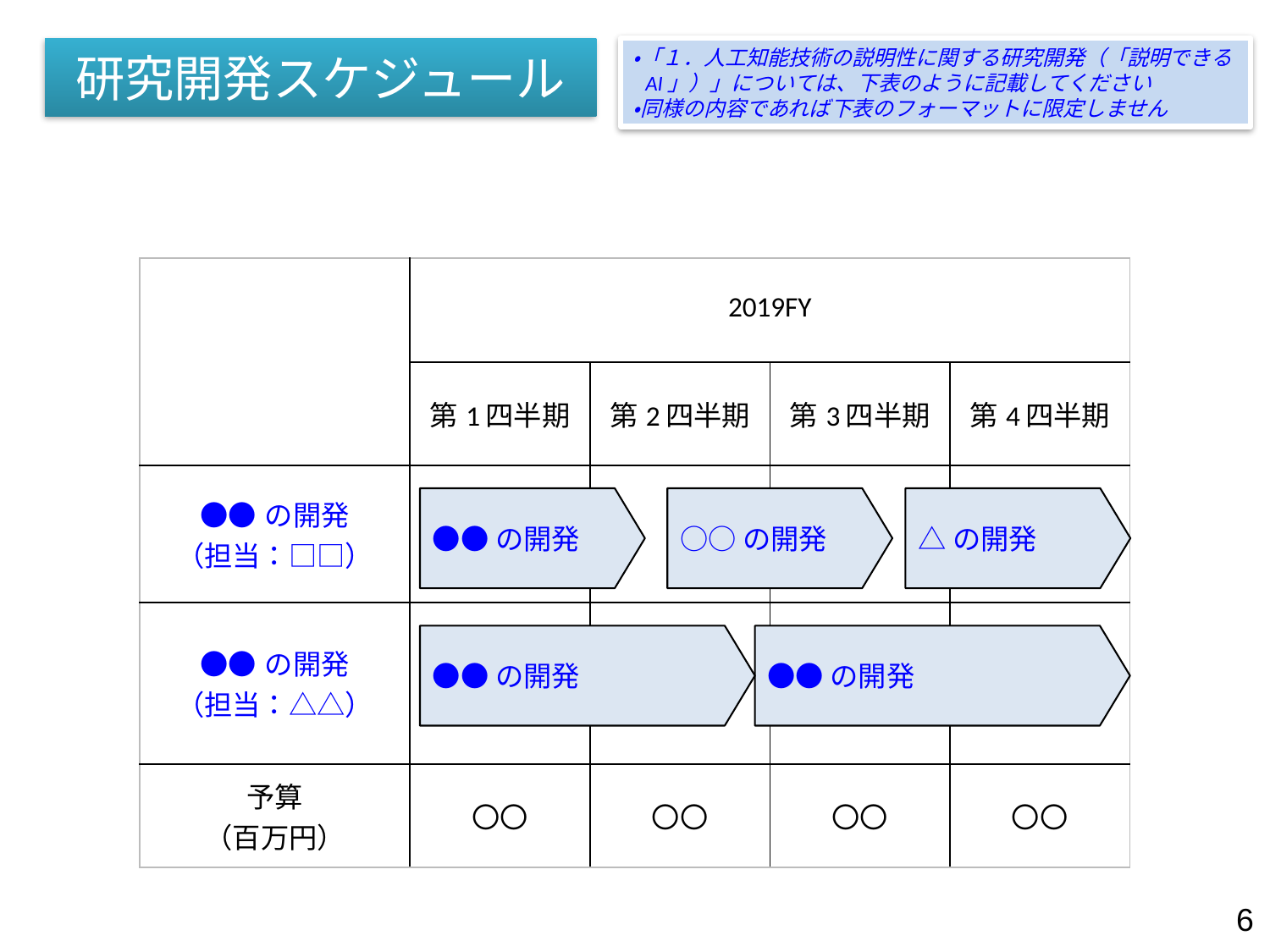

研究開発スケジュール
・「１．人工知能技術の説明性に関する研究開発（「説明できるAI」）」については、下表のように記載してください
・同様の内容であれば下表のフォーマットに限定しません
|  | 2019FY |  |  |  |
| --- | --- | --- | --- | --- |
|  | 第1四半期 | 第2四半期 | 第3四半期 | 第4四半期 |
| ●●の開発 （担当：□□） |  |  |  |  |
| ●●の開発 （担当：△△） |  |  |  |  |
| 予算 （百万円） | 〇〇 | 〇〇 | 〇〇 | 〇〇 |
●●の開発
○○の開発
△の開発
●●の開発
●●の開発
6